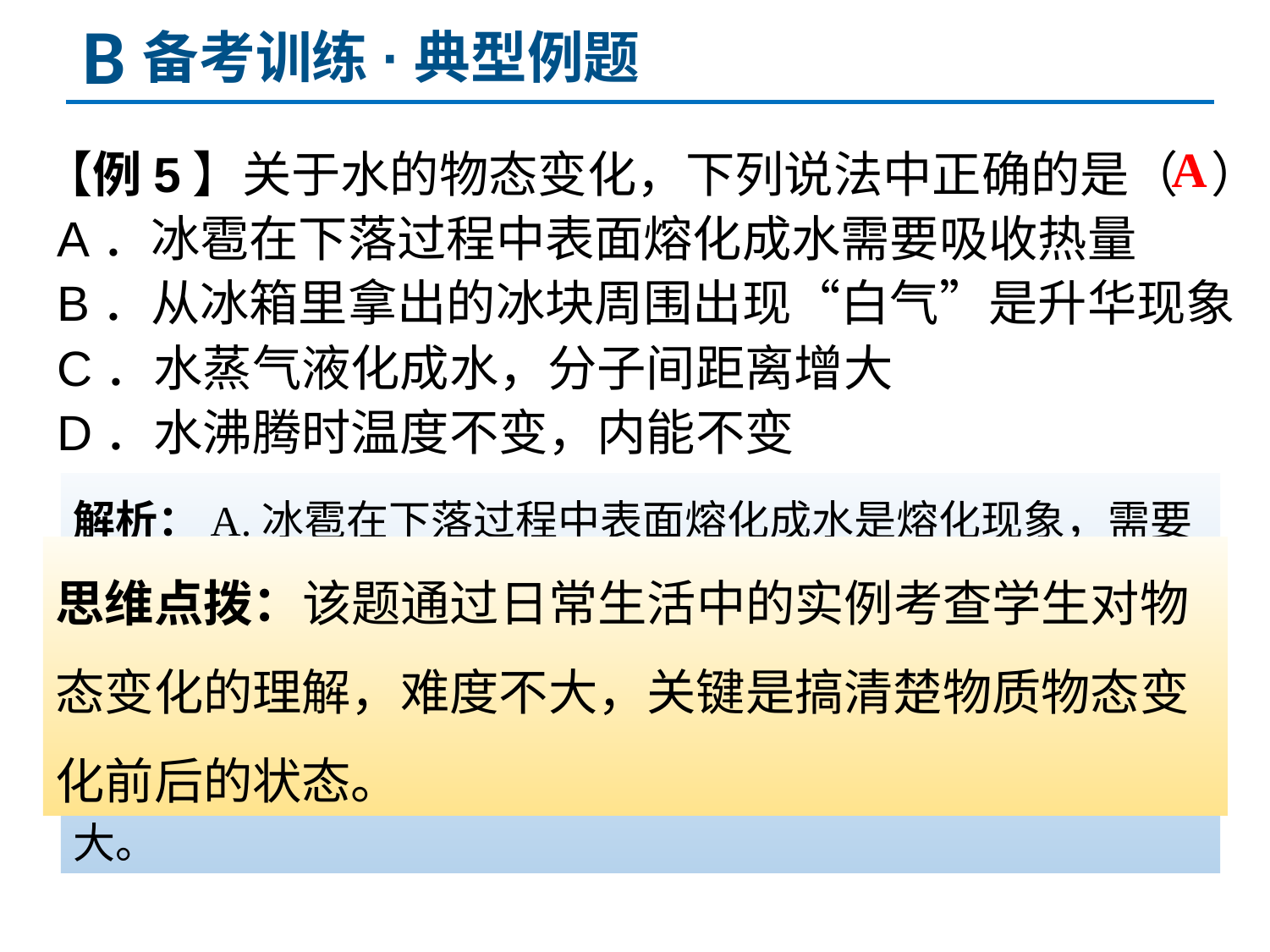

B
备考训练·典型例题
【例5】关于水的物态变化，下列说法中正确的是（   ）
 A．冰雹在下落过程中表面熔化成水需要吸收热量
 B．从冰箱里拿出的冰块周围出现“白气”是升华现象
 C．水蒸气液化成水，分子间距离增大
 D．水沸腾时温度不变，内能不变
A
解析：A.冰雹在下落过程中表面熔化成水是熔化现象，需要吸收热量；B.从冰箱里拿出的冰块周围出现“白气”，是空气中的水蒸气遇到温度较低的冰块液化成小水珠形成的，是液化现象；C.水蒸气液化成水，分子间距离变小，一般液态物质的体积小于气态；D.水沸腾时吸热，温度不变，内能变大。
思维点拨：该题通过日常生活中的实例考查学生对物态变化的理解，难度不大，关键是搞清楚物质物态变化前后的状态。